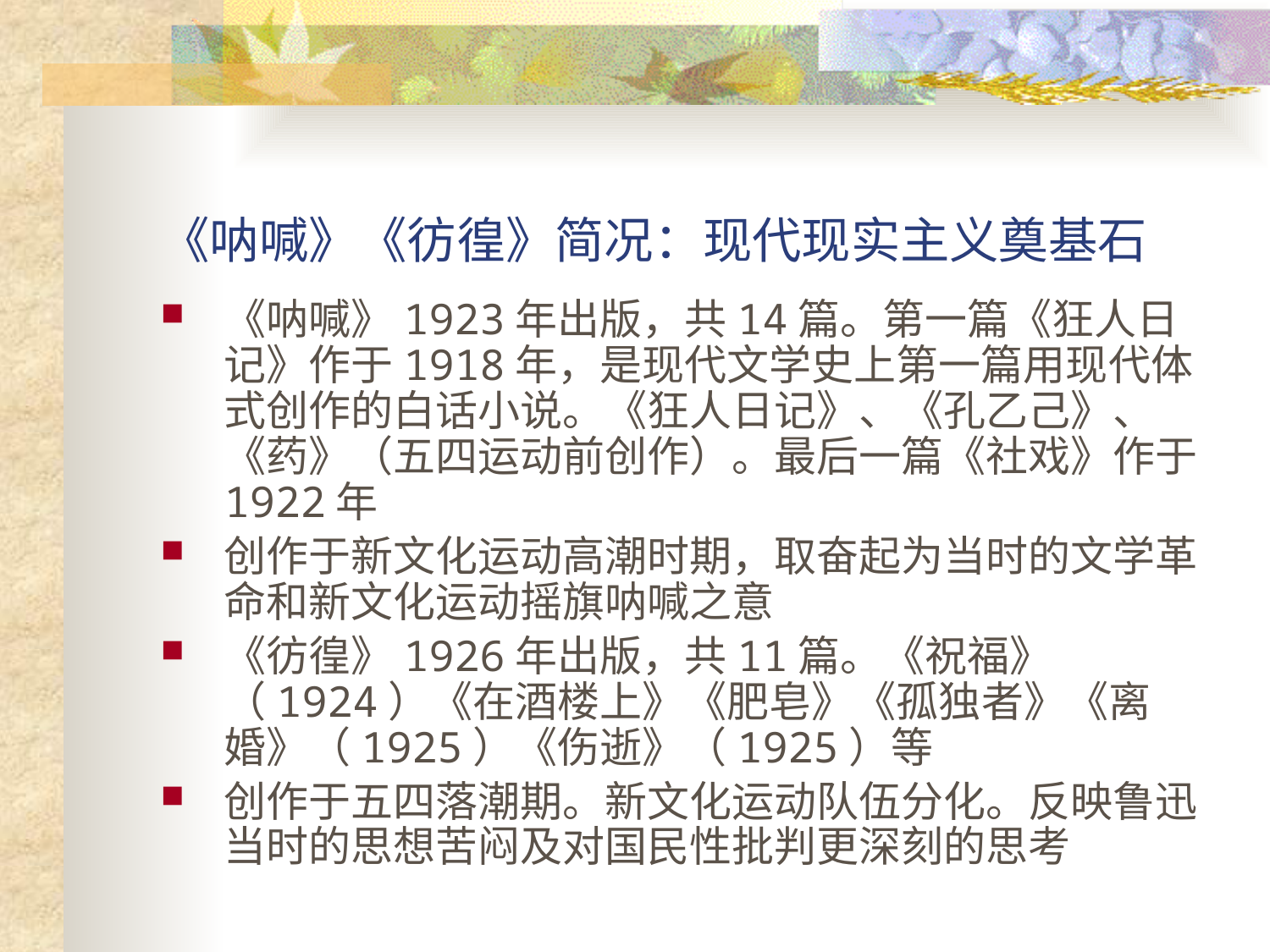

# 《呐喊》《彷徨》简况：现代现实主义奠基石
《呐喊》1923年出版，共14篇。第一篇《狂人日记》作于1918年，是现代文学史上第一篇用现代体式创作的白话小说。《狂人日记》、《孔乙己》、《药》（五四运动前创作）。最后一篇《社戏》作于1922年
创作于新文化运动高潮时期，取奋起为当时的文学革命和新文化运动摇旗呐喊之意
《彷徨》1926年出版，共11篇。《祝福》（1924）《在酒楼上》《肥皂》《孤独者》《离婚》（1925）《伤逝》（1925）等
创作于五四落潮期。新文化运动队伍分化。反映鲁迅当时的思想苦闷及对国民性批判更深刻的思考